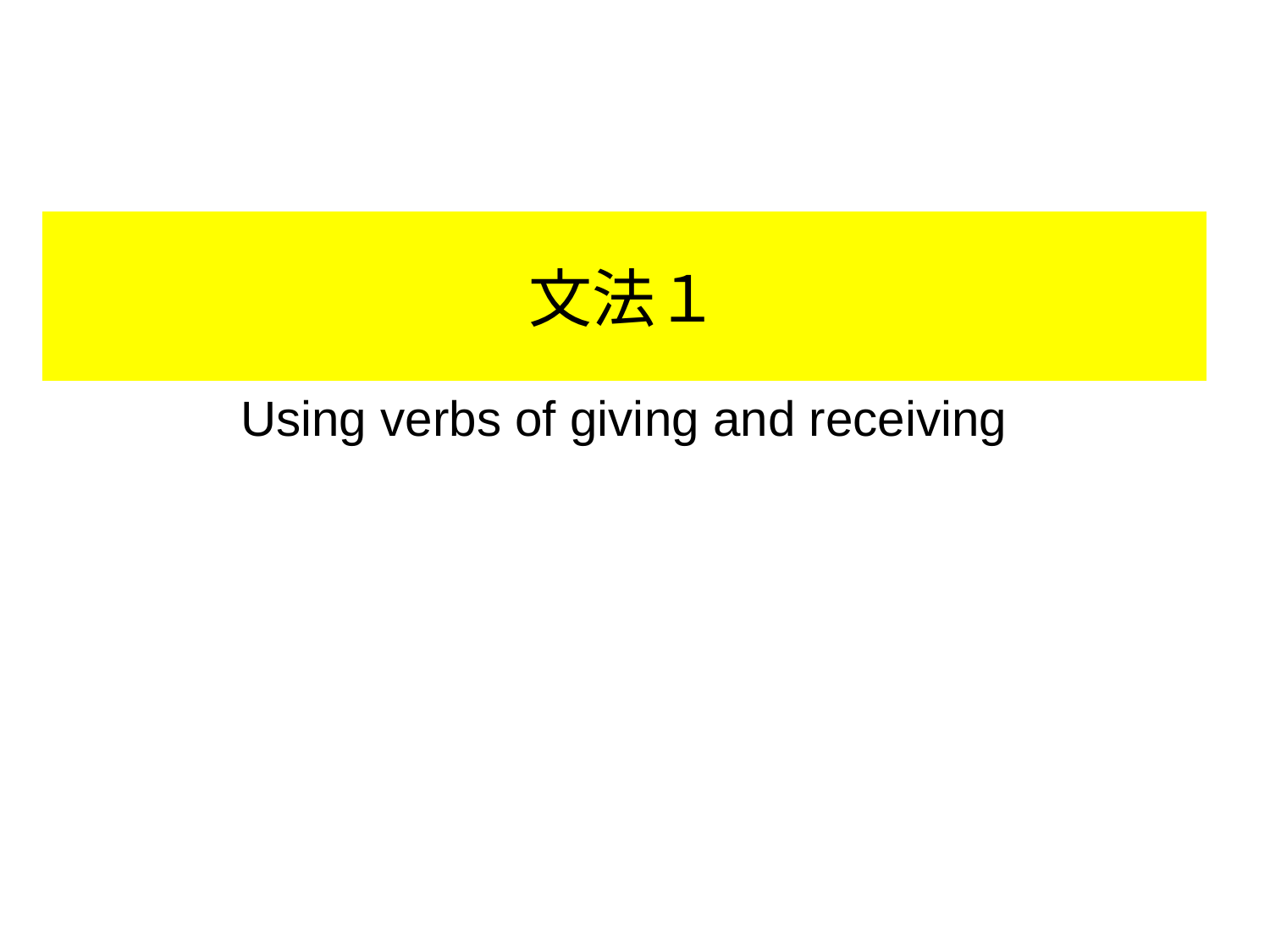

# 文法１
Using verbs of giving and receiving